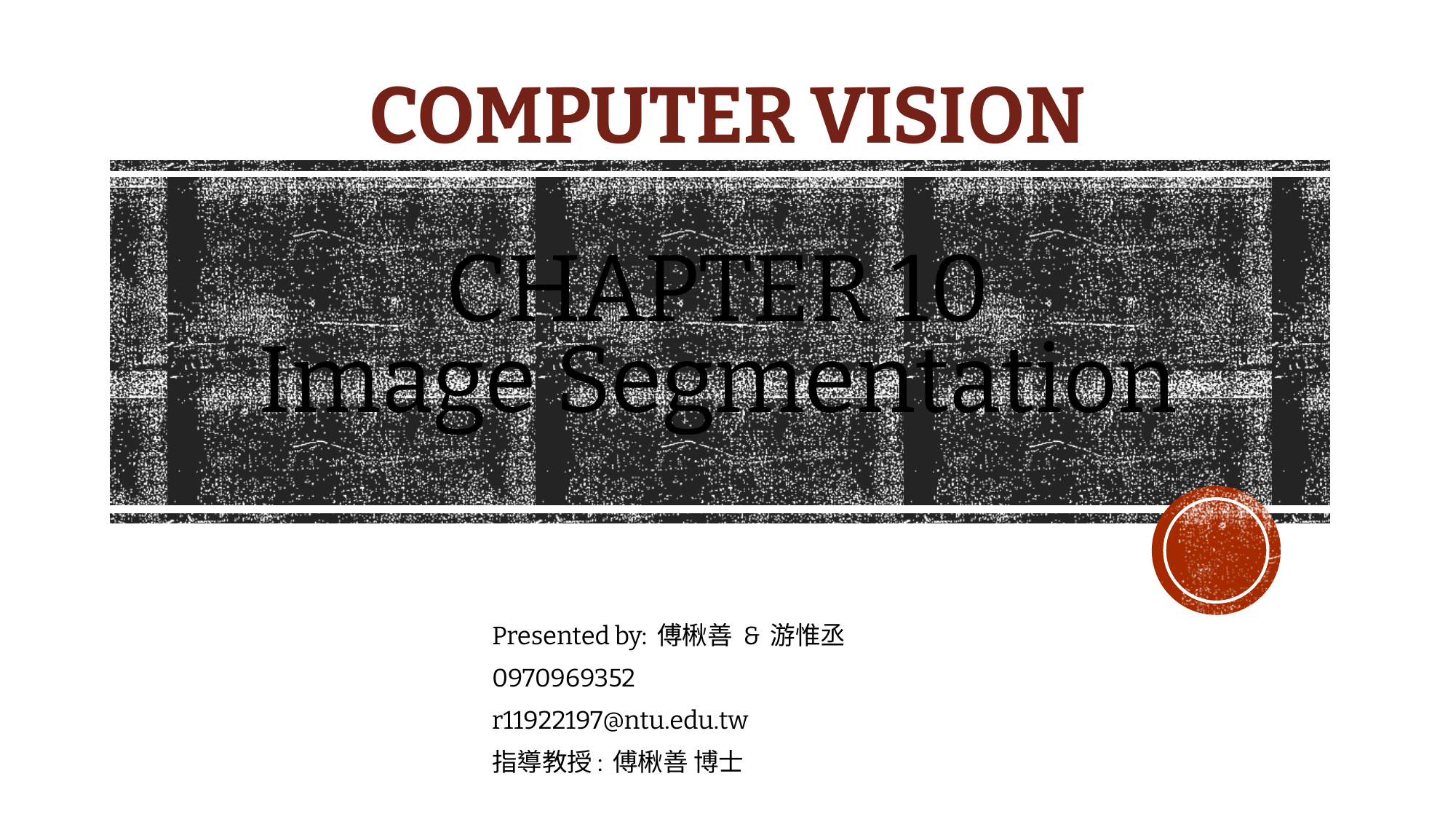

# Computer Vision Chapter 10 Image Segmentation
Presented by: 傅楸善 & 游惟丞
0970969352
r11922197@ntu.edu.tw
指導教授: 傅楸善 博士